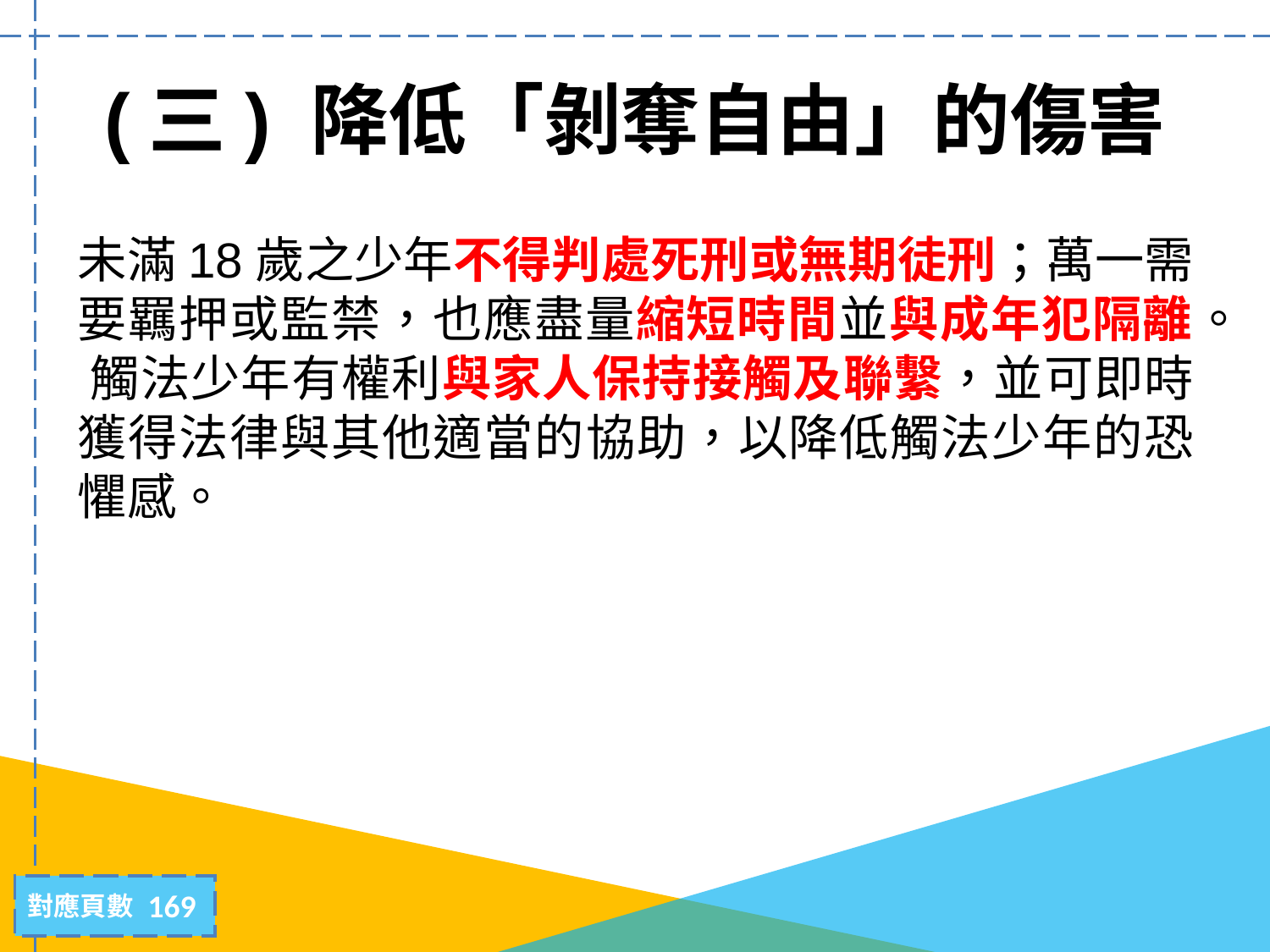

# (三) 降低「剝奪自由」的傷害
未滿18歲之少年不得判處死刑或無期徒刑；萬一需要羈押或監禁，也應盡量縮短時間並與成年犯隔離。 觸法少年有權利與家人保持接觸及聯繫，並可即時獲得法律與其他適當的協助，以降低觸法少年的恐懼感。
169